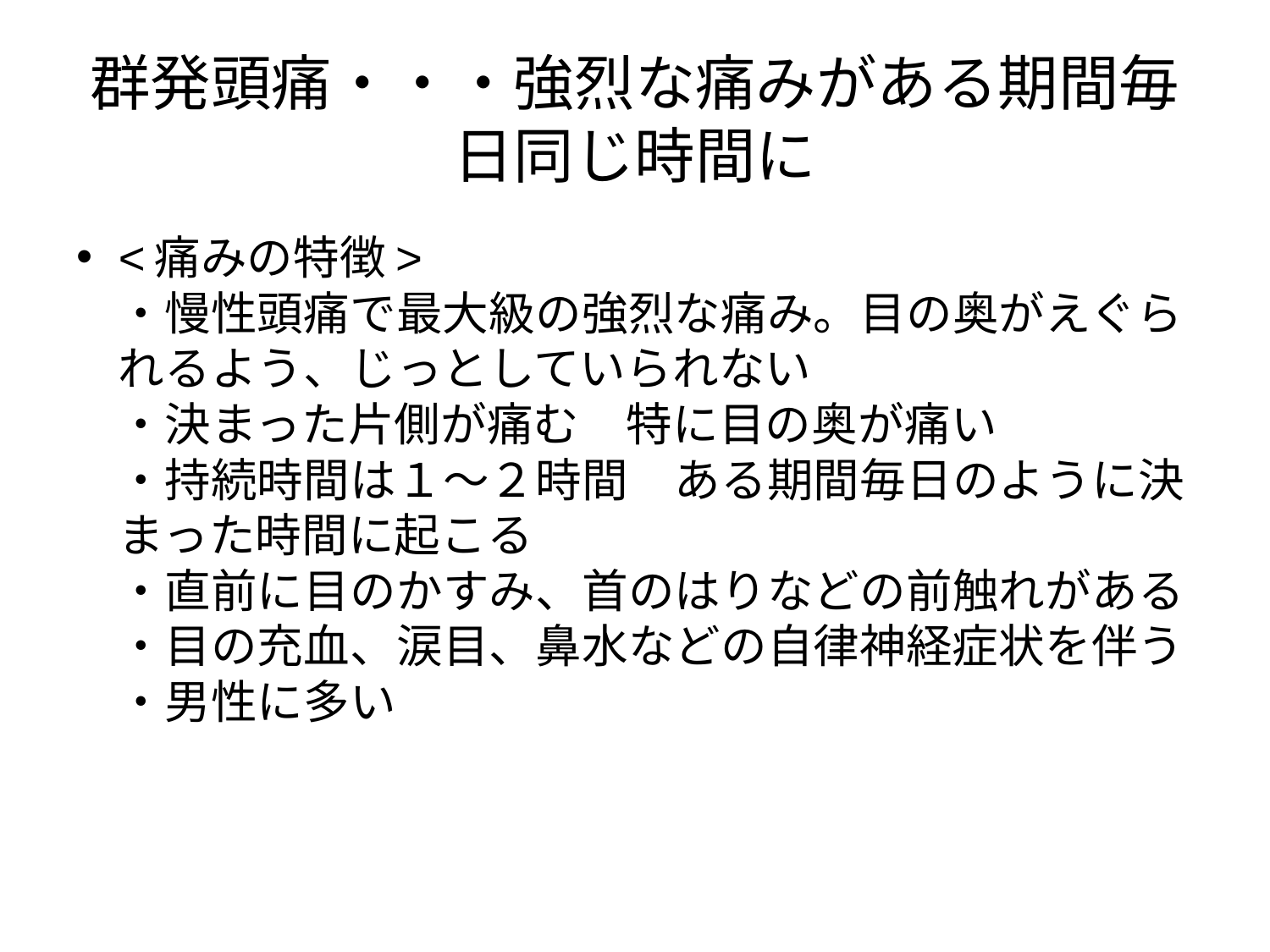

# 群発頭痛・・・強烈な痛みがある期間毎日同じ時間に
<痛みの特徴>
・慢性頭痛で最大級の強烈な痛み。目の奥がえぐられるよう、じっとしていられない
・決まった片側が痛む　特に目の奥が痛い
・持続時間は１～２時間　ある期間毎日のように決まった時間に起こる
・直前に目のかすみ、首のはりなどの前触れがある
・目の充血、涙目、鼻水などの自律神経症状を伴う
・男性に多い